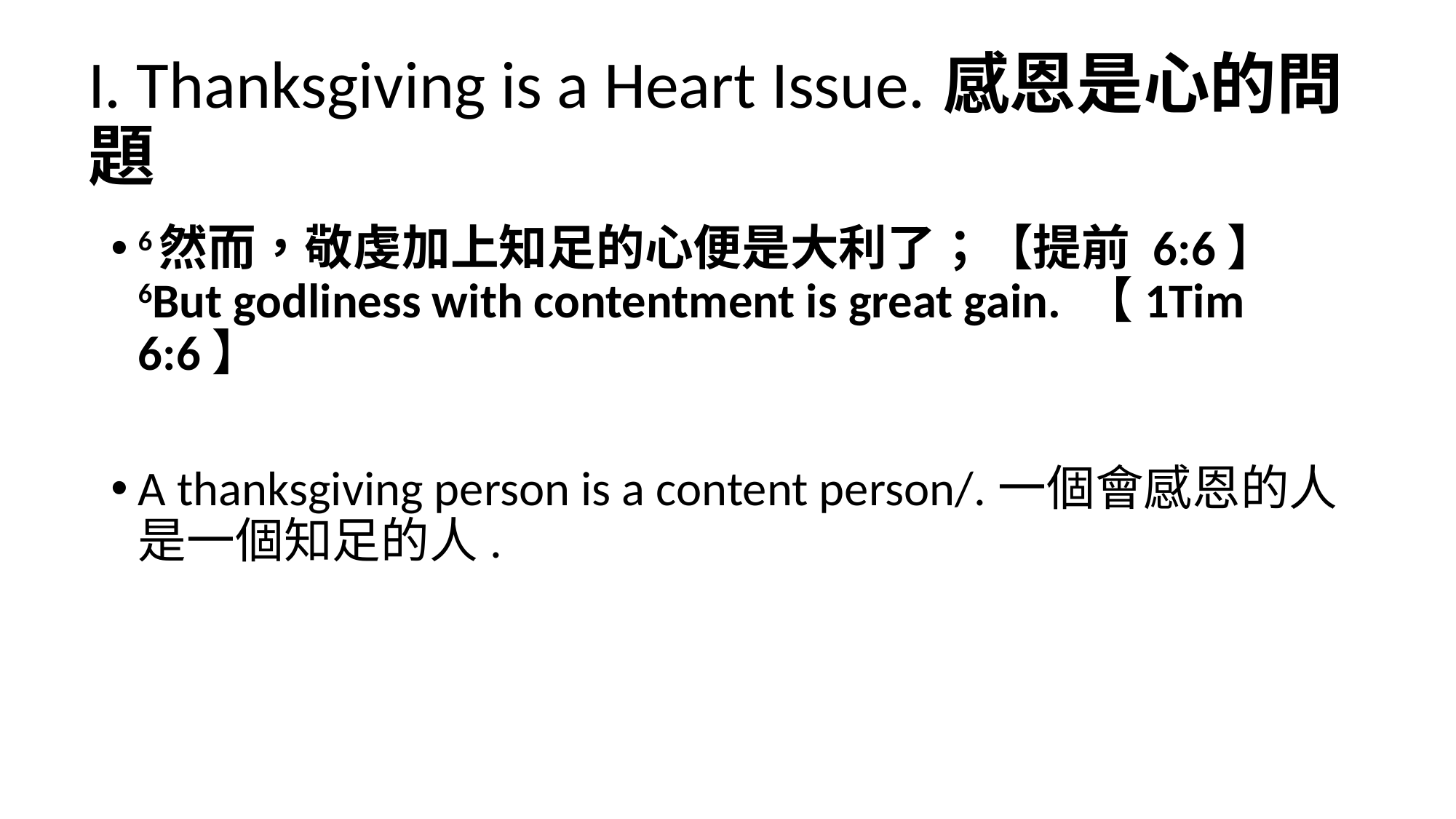

# I. Thanksgiving is a Heart Issue.感恩是心的問題
6然而，敬虔加上知足的心便是大利了；【提前 6:6】
6But godliness with contentment is great gain. 【1Tim 6:6】

A thanksgiving person is a content person/.一個會感恩的人是一個知足的人.